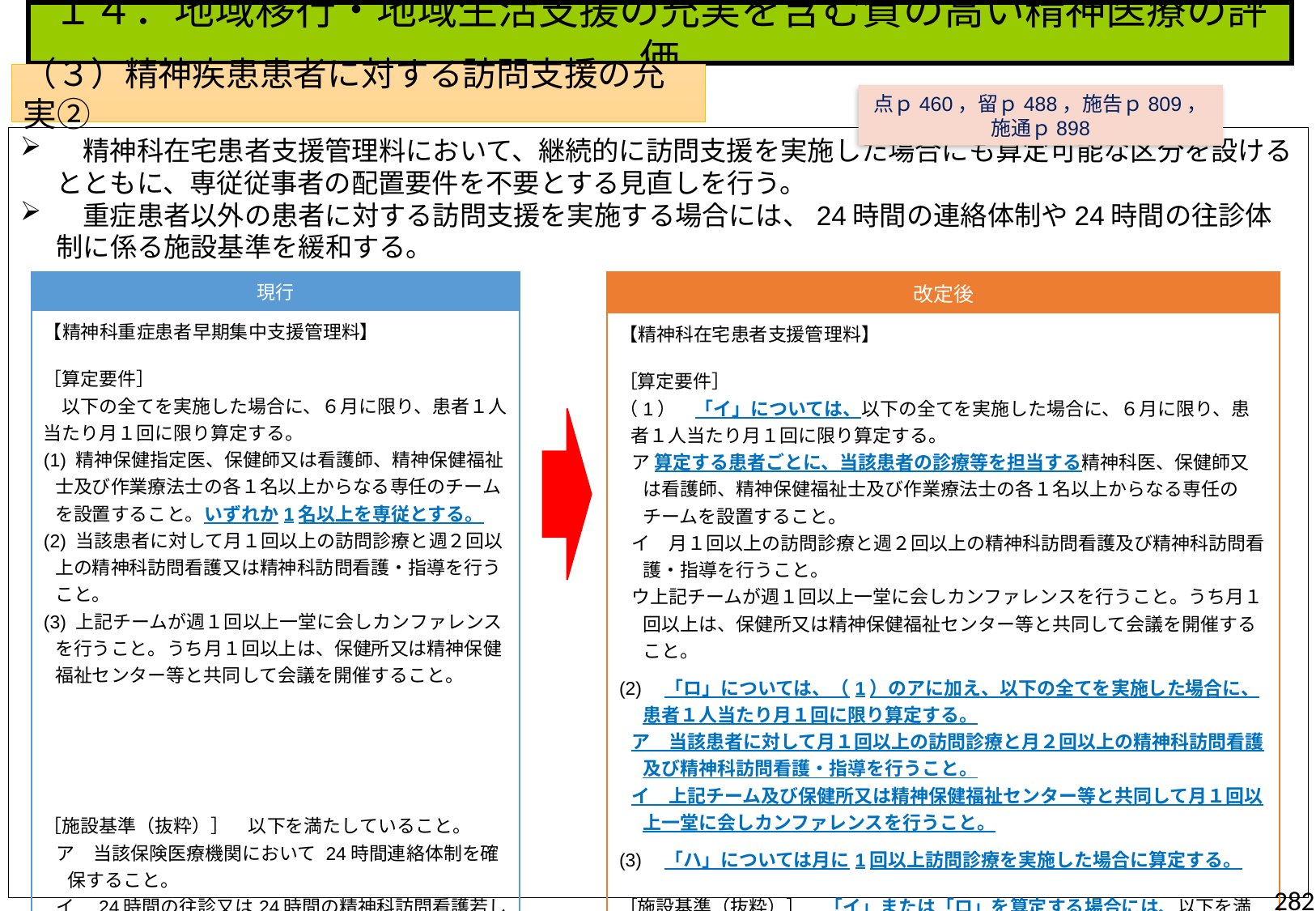

１４．地域移行・地域生活支援の充実を含む質の高い精神医療の評価
（３）精神疾患患者に対する訪問支援の充実②
点ｐ460，留ｐ488，施告ｐ809，施通ｐ898
　精神科在宅患者支援管理料において、継続的に訪問支援を実施した場合にも算定可能な区分を設けるとともに、専従従事者の配置要件を不要とする見直しを行う。
　重症患者以外の患者に対する訪問支援を実施する場合には、24時間の連絡体制や24時間の往診体制に係る施設基準を緩和する。

| 現行 |
| --- |
| 【精神科重症患者早期集中支援管理料】 ［算定要件］ 　以下の全てを実施した場合に、６月に限り、患者１人当たり月１回に限り算定する。 (1) 精神保健指定医、保健師又は看護師、精神保健福祉士及び作業療法士の各１名以上からなる専任のチームを設置すること。いずれか1名以上を専従とする。 (2) 当該患者に対して月１回以上の訪問診療と週２回以上の精神科訪問看護又は精神科訪問看護・指導を行うこと。 (3) 上記チームが週１回以上一堂に会しカンファレンスを行うこと。うち月１回以上は、保健所又は精神保健福祉センター等と共同して会議を開催すること。 ［施設基準（抜粋）］　以下を満たしていること。 ア　当該保険医療機関において 24時間連絡体制を確保すること。 イ　24時間の往診又は24時間の精神科訪問看護若しくは精神科訪問看護・指導を行うことができる体制を有すること。 |
| 改定後 |
| --- |
| 【精神科在宅患者支援管理料】 ［算定要件］ （1）　「イ」については、以下の全てを実施した場合に、６月に限り、患者１人当たり月１回に限り算定する。 ア 算定する患者ごとに、当該患者の診療等を担当する精神科医、保健師又は看護師、精神保健福祉士及び作業療法士の各１名以上からなる専任のチームを設置すること。 イ　月１回以上の訪問診療と週２回以上の精神科訪問看護及び精神科訪問看護・指導を行うこと。 ウ上記チームが週１回以上一堂に会しカンファレンスを行うこと。うち月１回以上は、保健所又は精神保健福祉センター等と共同して会議を開催すること。 (2)　「ロ」については、（1）のアに加え、以下の全てを実施した場合に、患者１人当たり月１回に限り算定する。 ア　当該患者に対して月１回以上の訪問診療と月２回以上の精神科訪問看護及び精神科訪問看護・指導を行うこと。 イ　上記チーム及び保健所又は精神保健福祉センター等と共同して月１回以上一堂に会しカンファレンスを行うこと。 (3)　「ハ」については月に1回以上訪問診療を実施した場合に算定する。 ［施設基準（抜粋）］　「イ」または「ロ」を算定する場合には、以下を満たしていること。 ア　当該保険医療機関において 24時間連絡体制を確保すること。 イ　24時間の往診又は24時間の精神科訪問看護若しくは精神科訪問看護・指導を行うことができる体制を有すること。 |

282